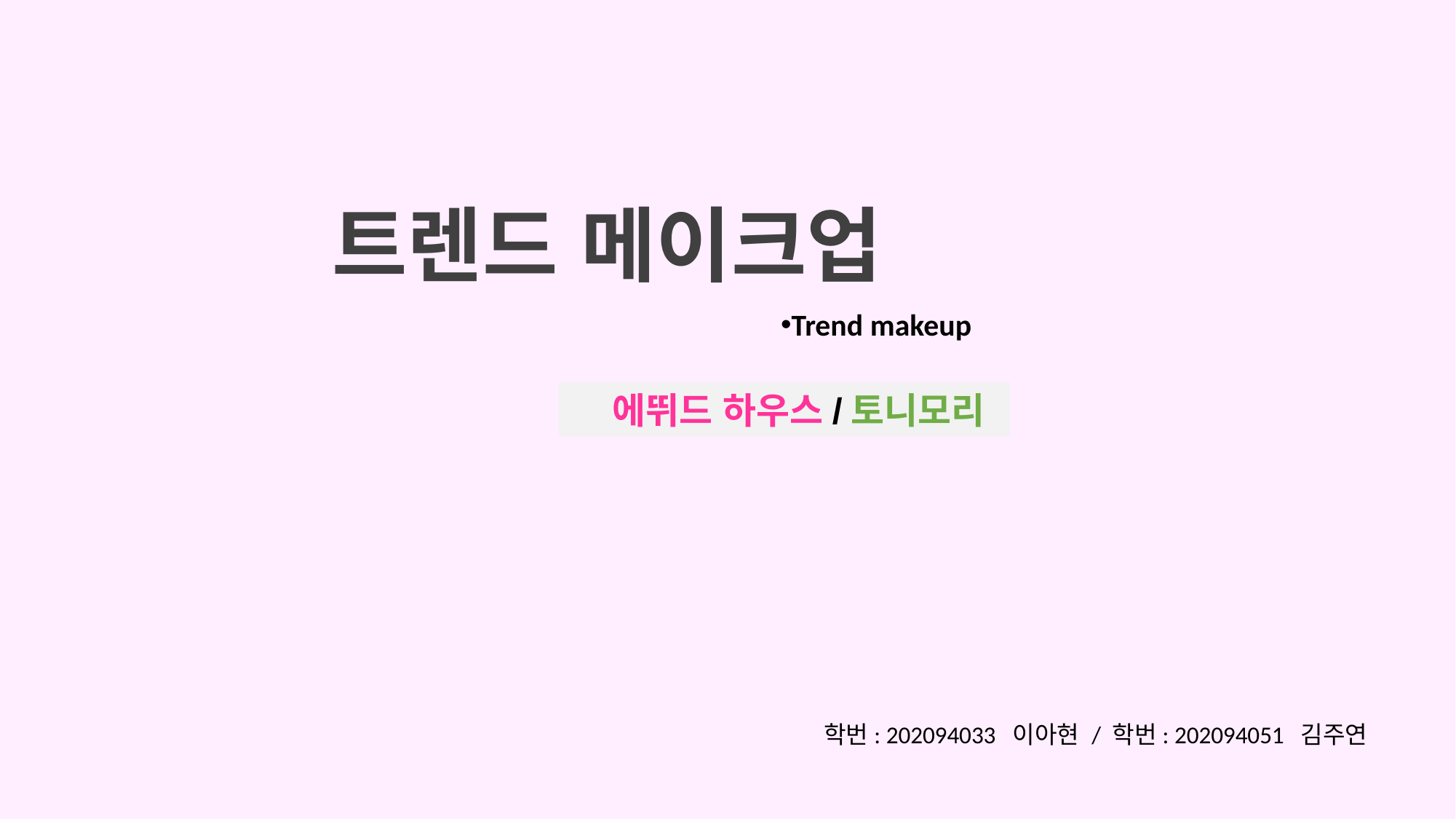

# 트렌드 메이크업
Trend makeup
  에뛰드 하우스/토니모리
학번: 202094033  이아현 / 학번: 202094051  김주연